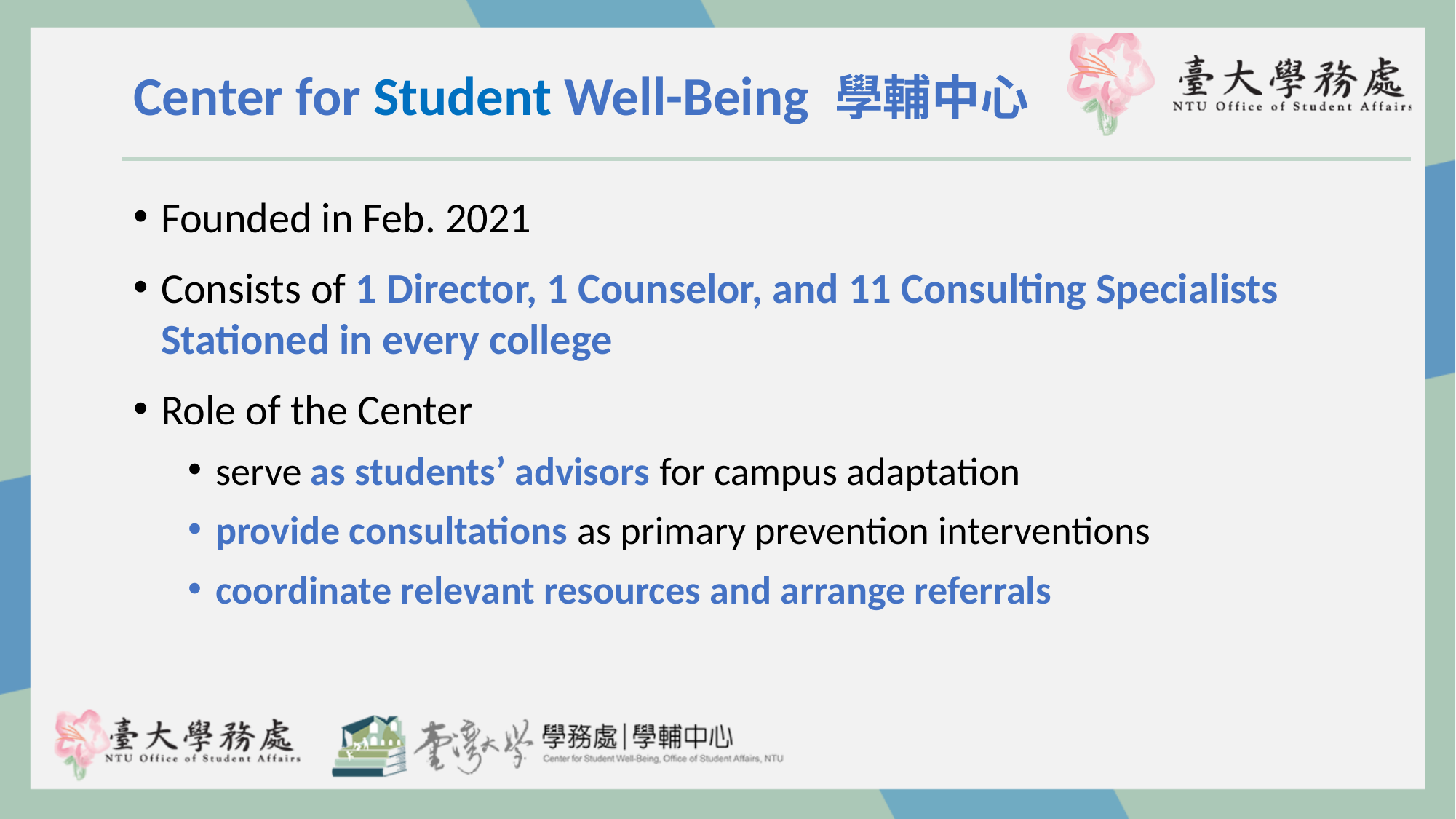

Center for Student Well-Being 學輔中心
Founded in Feb. 2021
Consists of 1 Director, 1 Counselor, and 11 Consulting Specialists Stationed in every college
Role of the Center
serve as students’ advisors for campus adaptation
provide consultations as primary prevention interventions
coordinate relevant resources and arrange referrals